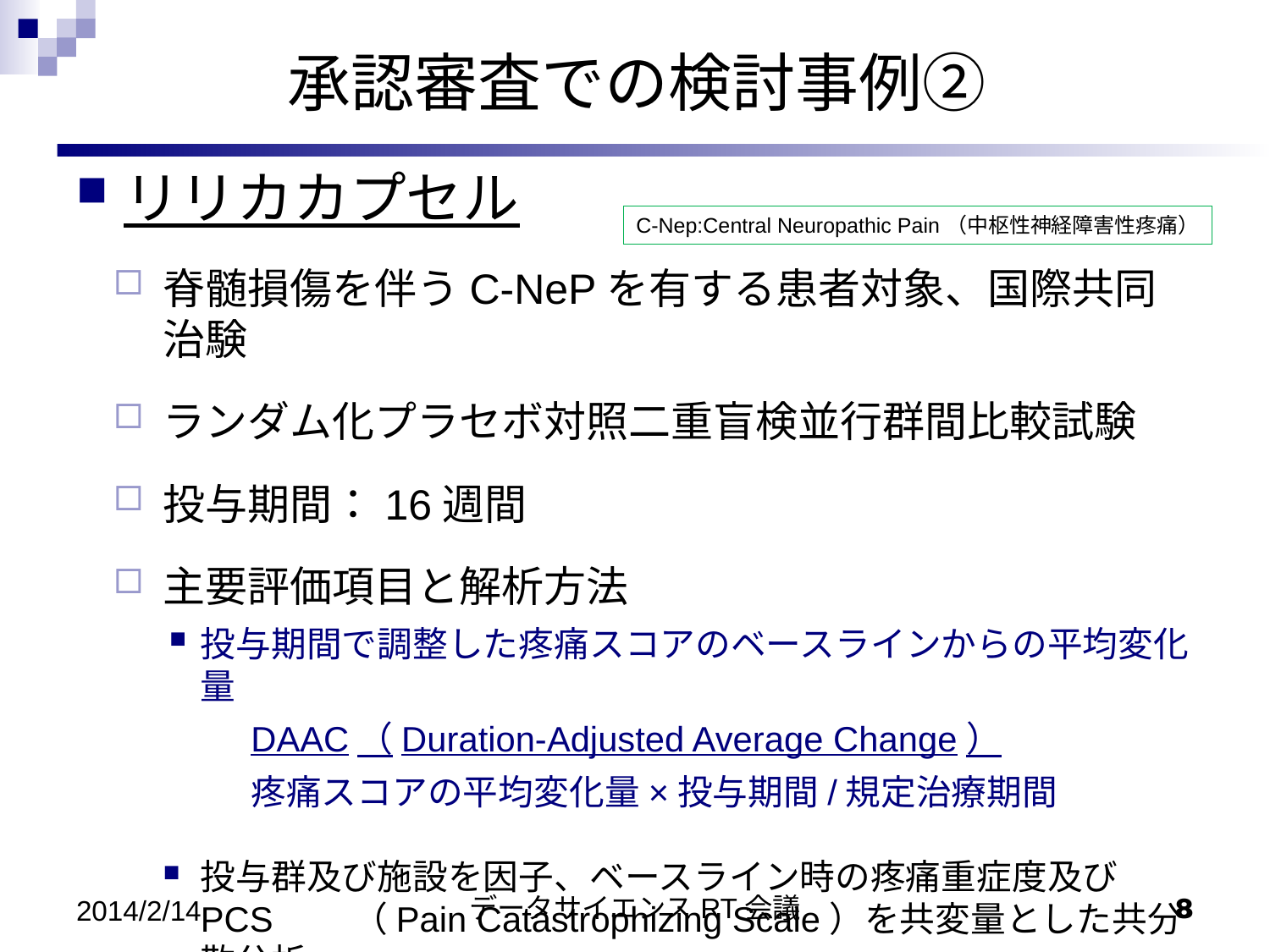

# 承認審査での検討事例②
リリカカプセル
脊髄損傷を伴うC-NePを有する患者対象、国際共同治験
ランダム化プラセボ対照二重盲検並行群間比較試験
投与期間：16週間
主要評価項目と解析方法
投与期間で調整した疼痛スコアのベースラインからの平均変化量
	DAAC（Duration-Adjusted Average Change）
疼痛スコアの平均変化量×投与期間/規定治療期間
投与群及び施設を因子、ベースライン時の疼痛重症度及びPCS　　（Pain Catastrophizing Scale）を共変量とした共分散分析
C-Nep:Central Neuropathic Pain（中枢性神経障害性疼痛）
2014/2/14
データサイエンスRT会議
8